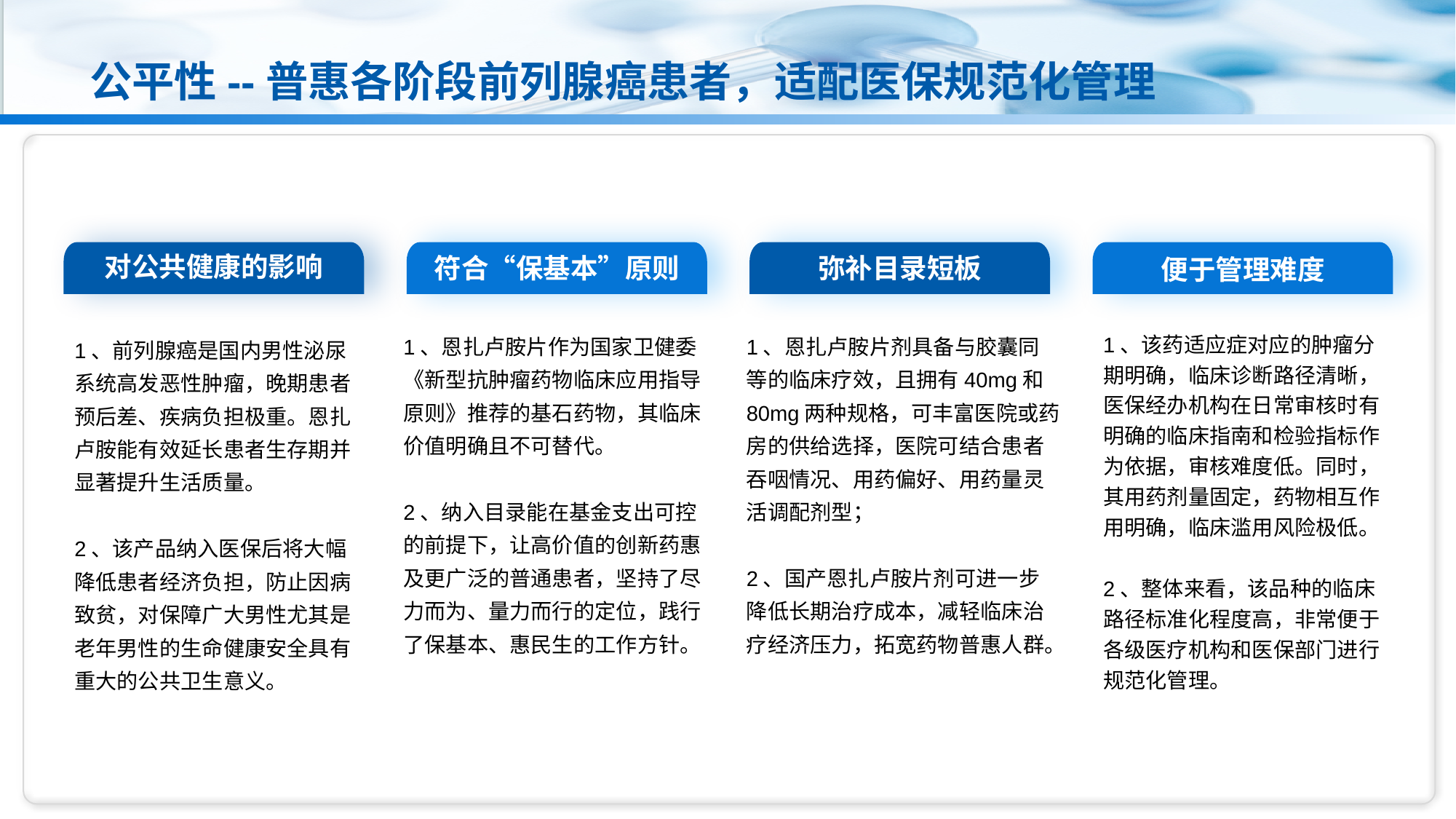

# 公平性--普惠各阶段前列腺癌患者，适配医保规范化管理

对公共健康的影响

符合“保基本”原则

弥补目录短板

便于管理难度
1、恩扎卢胺片作为国家卫健委《新型抗肿瘤药物临床应用指导原则》推荐的基石药物，其临床价值明确且不可替代。

2、纳入目录能在基金支出可控的前提下，让高价值的创新药惠及更广泛的普通患者，坚持了尽力而为、量力而行的定位，践行了保基本、惠民生的工作方针。
1、恩扎卢胺片剂具备与胶囊同等的临床疗效，且拥有40mg和80mg两种规格，可丰富医院或药房的供给选择，医院可结合患者吞咽情况、用药偏好、用药量灵活调配剂型；

2、国产恩扎卢胺片剂可进一步降低长期治疗成本，减轻临床治疗经济压力，拓宽药物普惠人群。
1、该药适应症对应的肿瘤分期明确，临床诊断路径清晰，医保经办机构在日常审核时有明确的临床指南和检验指标作为依据，审核难度低。同时，其用药剂量固定，药物相互作用明确，临床滥用风险极低。

2、整体来看，该品种的临床路径标准化程度高，非常便于各级医疗机构和医保部门进行规范化管理。
1、前列腺癌是国内男性泌尿系统高发恶性肿瘤，晚期患者预后差、疾病负担极重。恩扎卢胺能有效延长患者生存期并显著提升生活质量。

2、该产品纳入医保后将大幅降低患者经济负担，防止因病致贫，对保障广大男性尤其是老年男性的生命健康安全具有重大的公共卫生意义。